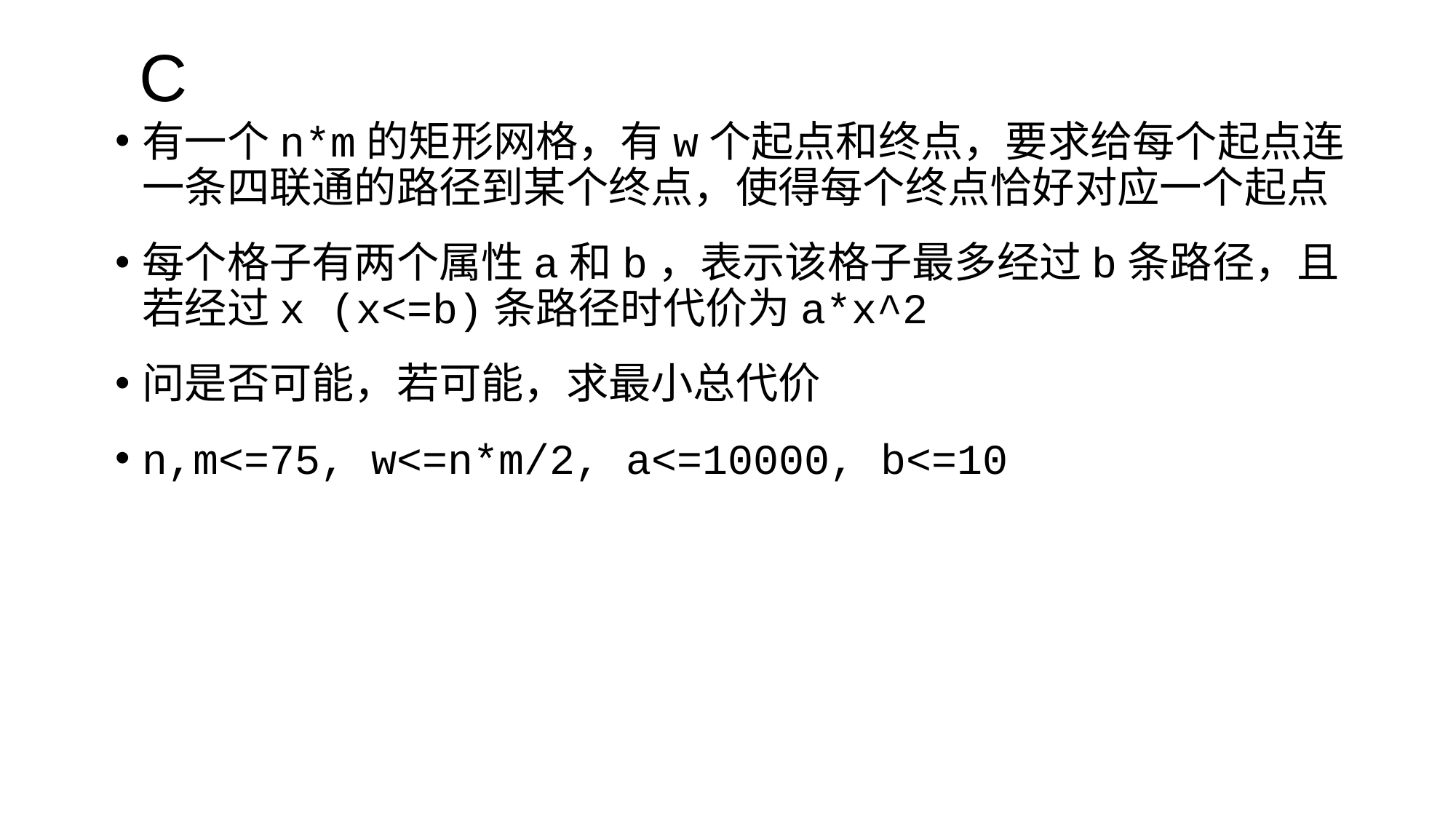

C
有一个n*m的矩形网格，有w个起点和终点，要求给每个起点连一条四联通的路径到某个终点，使得每个终点恰好对应一个起点

每个格子有两个属性a和b，表示该格子最多经过b条路径，且若经过x (x<=b)条路径时代价为a*x^2

问是否可能，若可能，求最小总代价

n,m<=75, w<=n*m/2, a<=10000, b<=10